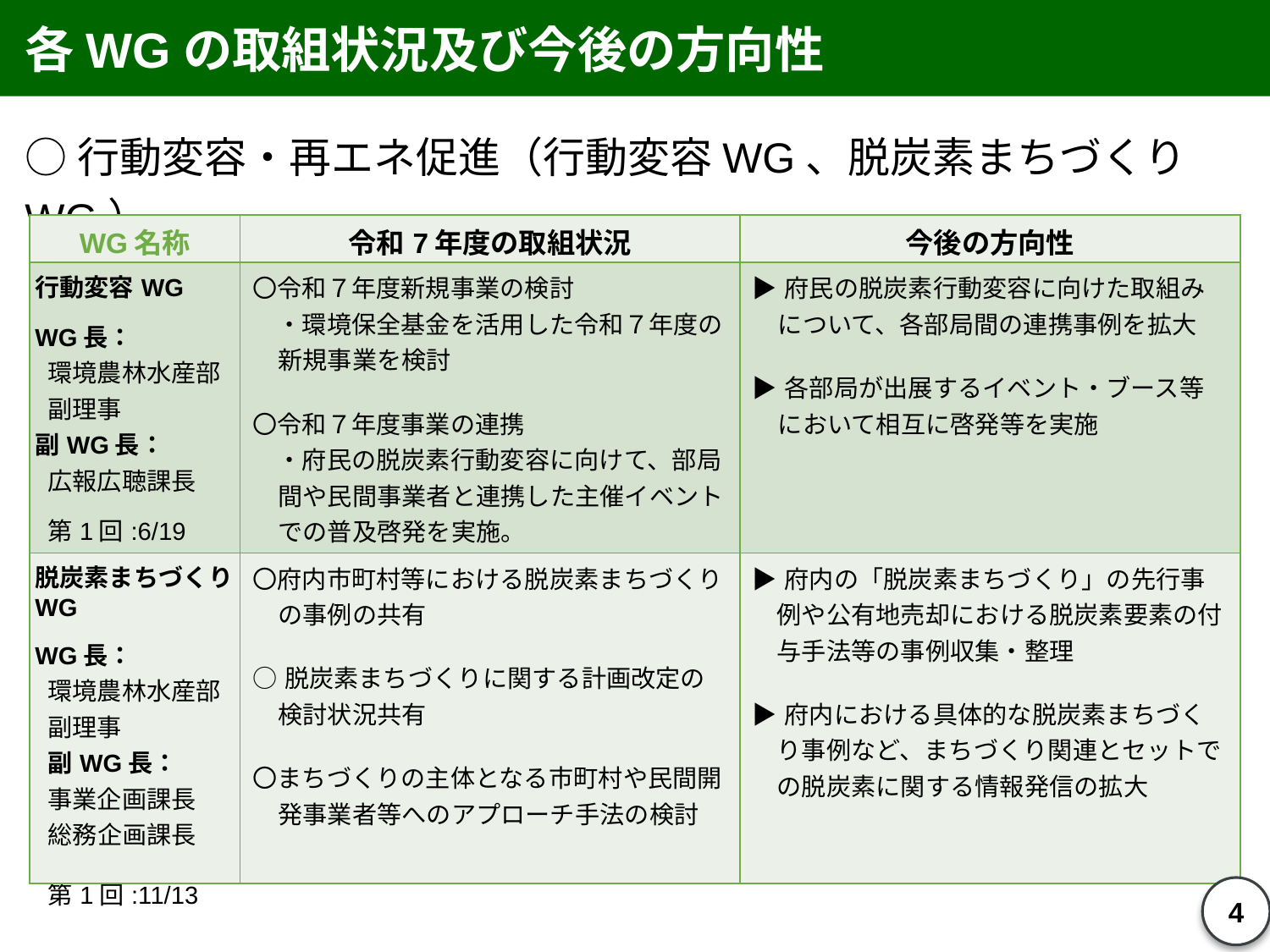

各WGの取組状況及び今後の方向性
○行動変容・再エネ促進（行動変容WG、脱炭素まちづくりWG）
| WG名称 | 令和7年度の取組状況 | 今後の方向性 |
| --- | --- | --- |
| 行動変容WG WG長： 環境農林水産部副理事 副WG長： 広報広聴課長 第1回:6/19 | 〇令和７年度新規事業の検討 　・環境保全基金を活用した令和７年度の新規事業を検討 〇令和７年度事業の連携 　・府民の脱炭素行動変容に向けて、部局間や民間事業者と連携した主催イベントでの普及啓発を実施。 　・大阪・関西万博での取組事例の共有 | ▶府民の脱炭素行動変容に向けた取組みについて、各部局間の連携事例を拡大 ▶各部局が出展するイベント・ブース等において相互に啓発等を実施 |
| 脱炭素まちづくりWG WG長： 環境農林水産部 副理事 副WG長： 事業企画課長 総務企画課長 第1回:11/13 | 〇府内市町村等における脱炭素まちづくりの事例の共有 ○脱炭素まちづくりに関する計画改定の検討状況共有 〇まちづくりの主体となる市町村や民間開発事業者等へのアプローチ手法の検討 | ▶府内の「脱炭素まちづくり」の先行事例や公有地売却における脱炭素要素の付与手法等の事例収集・整理 ▶府内における具体的な脱炭素まちづくり事例など、まちづくり関連とセットでの脱炭素に関する情報発信の拡大 |
4